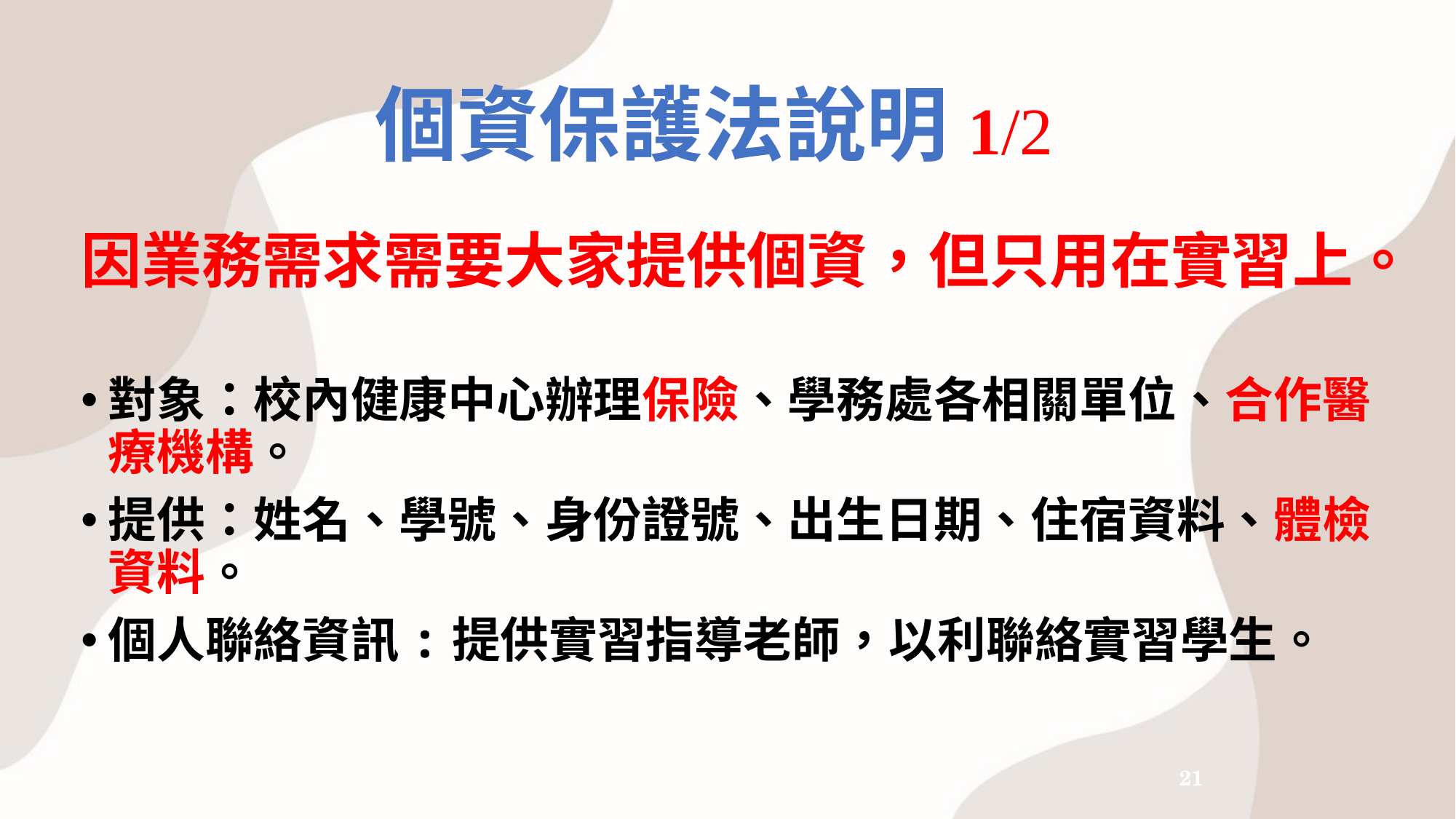

# 個資保護法說明1/2
因業務需求需要大家提供個資，但只用在實習上。

對象：校內健康中心辦理保險、學務處各相關單位、合作醫療機構。
提供：姓名、學號、身份證號、出生日期、住宿資料、體檢資料。
個人聯絡資訊:提供實習指導老師，以利聯絡實習學生。

21